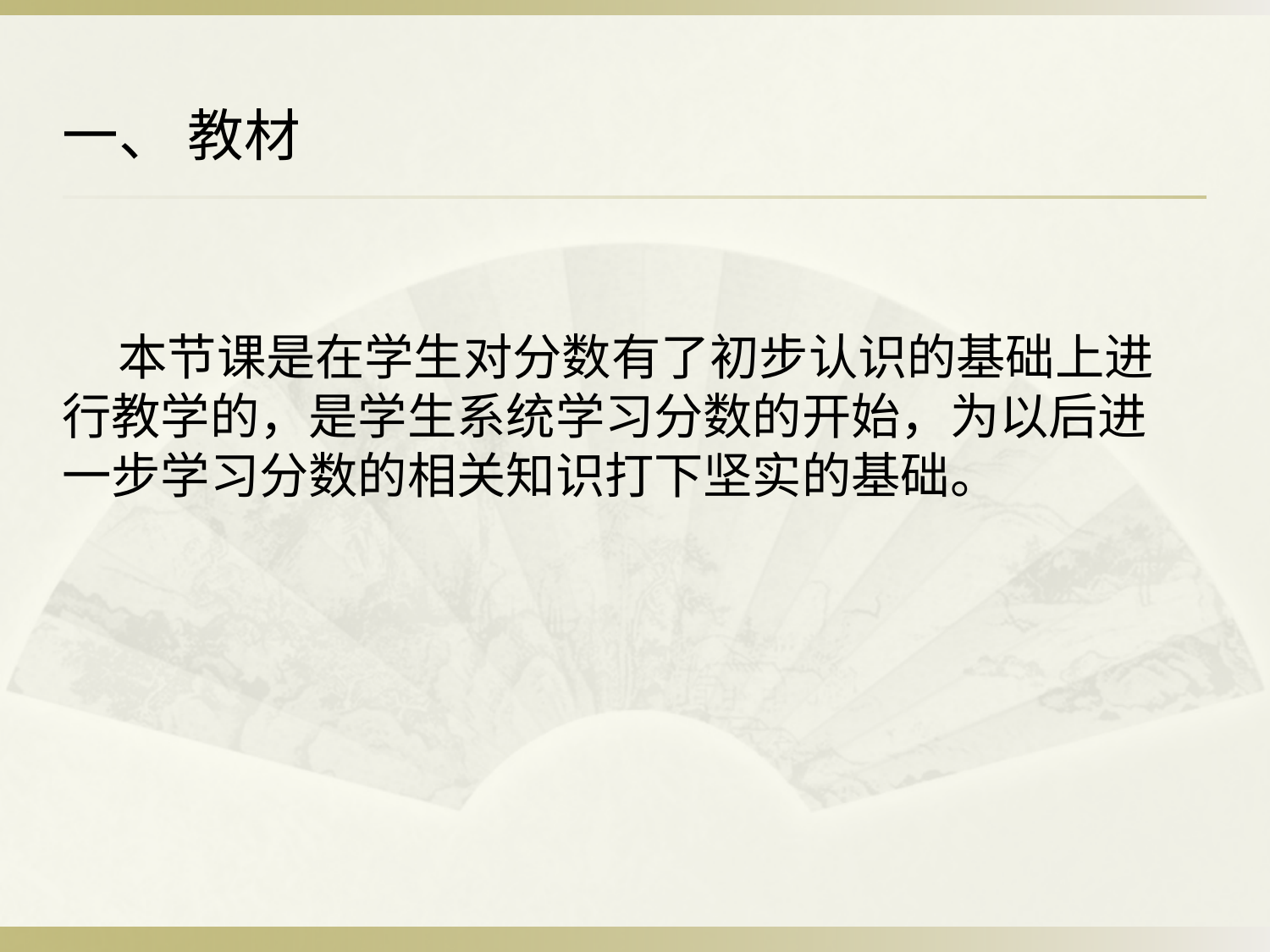

一、 教材

    本节课是在学生对分数有了初步认识的基础上进行教学的，是学生系统学习分数的开始，为以后进一步学习分数的相关知识打下坚实的基础。